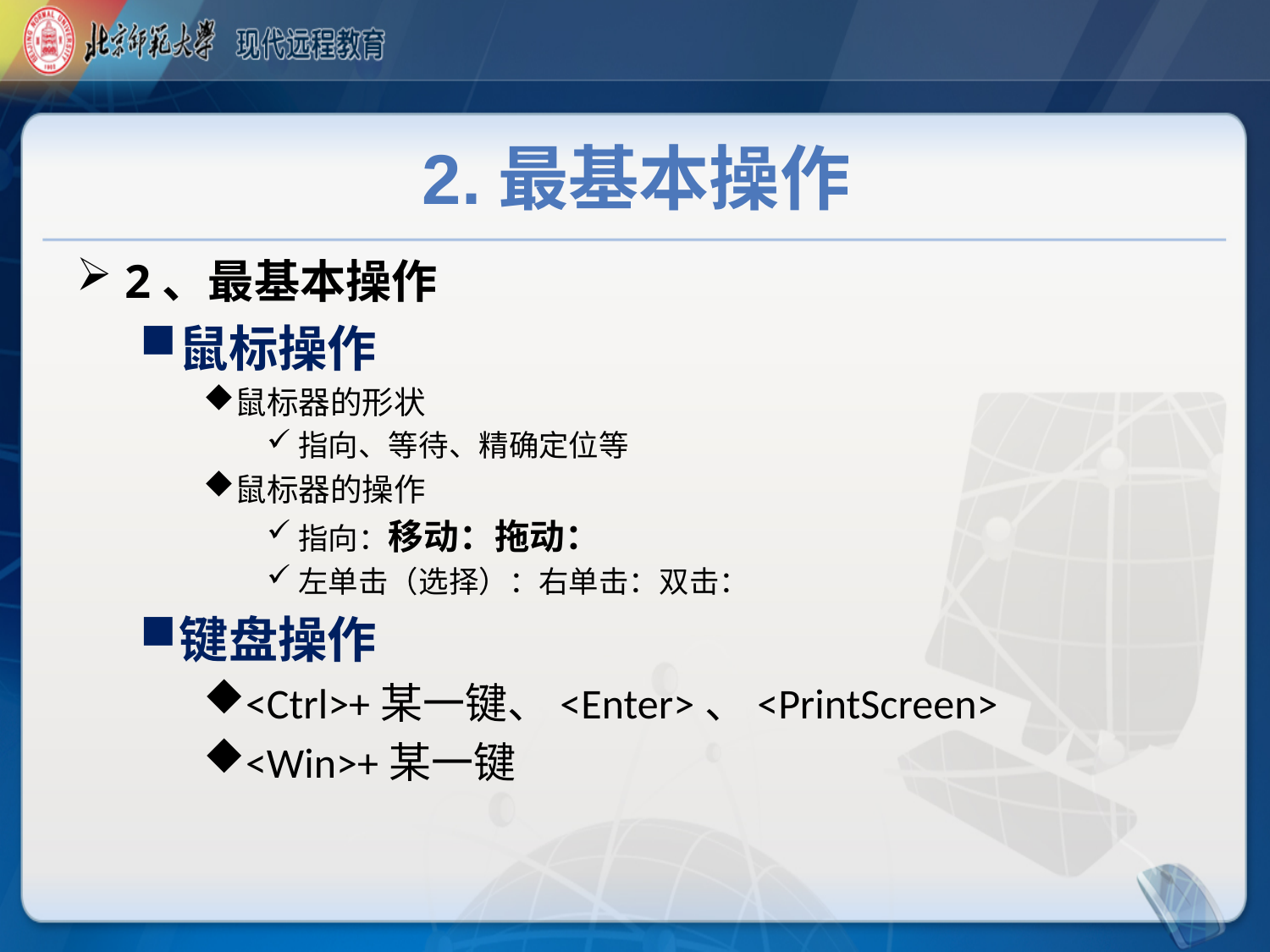

# 2.最基本操作
2、最基本操作
鼠标操作
鼠标器的形状
指向、等待、精确定位等
鼠标器的操作
指向：移动：拖动：
左单击（选择）：右单击：双击：
键盘操作
<Ctrl>+某一键、<Enter>、<PrintScreen>
<Win>+某一键